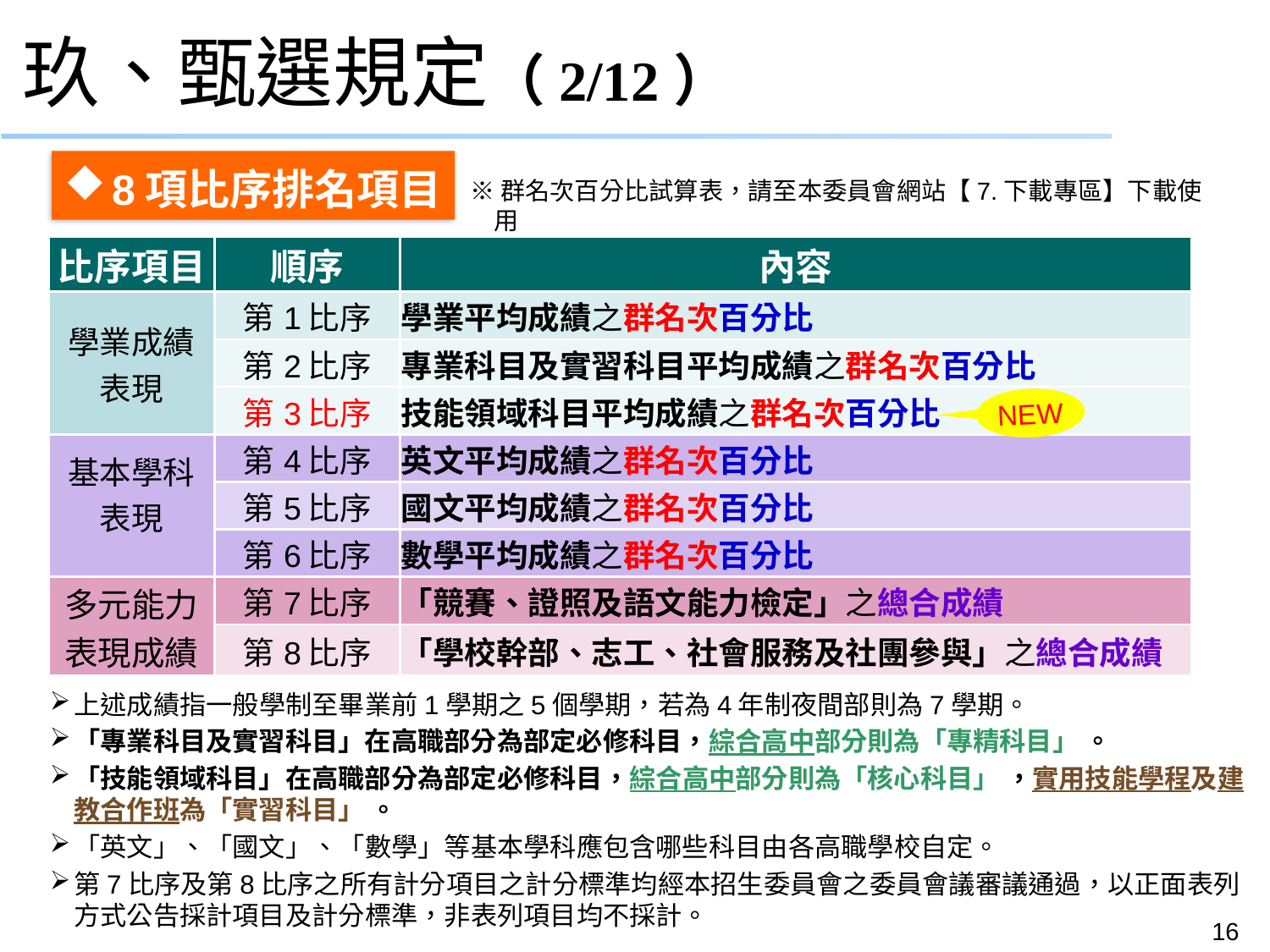

# 玖、甄選規定（2/12）
8項比序排名項目
※群名次百分比試算表，請至本委員會網站【7.下載專區】下載使用
| 比序項目 | 順序 | 內容 |
| --- | --- | --- |
| 學業成績 表現 | 第1比序 | 學業平均成績之群名次百分比 |
|  | 第2比序 | 專業科目及實習科目平均成績之群名次百分比 |
|  | 第3比序 | 技能領域科目平均成績之群名次百分比 |
| 基本學科 表現 | 第4比序 | 英文平均成績之群名次百分比 |
|  | 第5比序 | 國文平均成績之群名次百分比 |
|  | 第6比序 | 數學平均成績之群名次百分比 |
| 多元能力表現成績 | 第7比序 | 「競賽、證照及語文能力檢定」之總合成績 |
|  | 第8比序 | 「學校幹部、志工、社會服務及社團參與」之總合成績 |
NEW
上述成績指一般學制至畢業前1學期之5個學期，若為4年制夜間部則為7學期。
「專業科目及實習科目」在高職部分為部定必修科目，綜合高中部分則為「專精科目」 。
「技能領域科目」在高職部分為部定必修科目，綜合高中部分則為「核心科目」 ，實用技能學程及建教合作班為「實習科目」 。
「英文」、「國文」、「數學」等基本學科應包含哪些科目由各高職學校自定。
第7比序及第8比序之所有計分項目之計分標準均經本招生委員會之委員會議審議通過，以正面表列方式公告採計項目及計分標準，非表列項目均不採計。

16